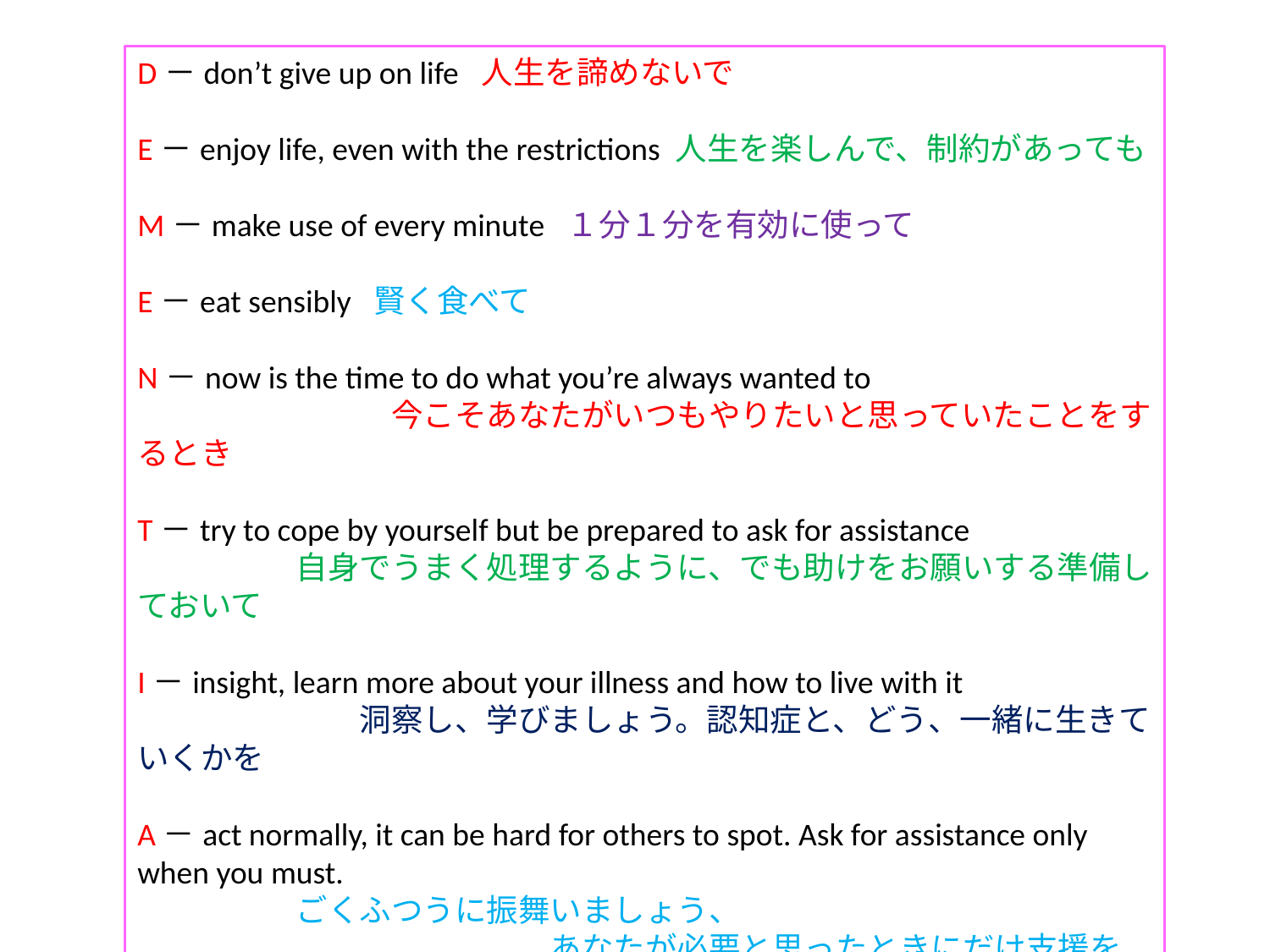

D－don’t give up on life  人生を諦めないで

E－enjoy life, even with the restrictions 人生を楽しんで、制約があっても

M－make use of every minute  １分１分を有効に使って

E－eat sensibly  賢く食べて

N－now is the time to do what you’re always wanted to
　　　　　　　　今こそあなたがいつもやりたいと思っていたことをするとき

T－try to cope by yourself but be prepared to ask for assistance
　　　　　自身でうまく処理するように、でも助けをお願いする準備しておいて

I－insight, learn more about your illness and how to live with it
　　　　　　　洞察し、学びましょう。認知症と、どう、一緒に生きていくかを

A－act normally, it can be hard for others to spot. Ask for assistance only when you must.
　　　　　ごくふつうに振舞いましょう、
　　　　　　　　　　　　　あなたが必要と思ったときにだけ支援を依頼しましょう
#